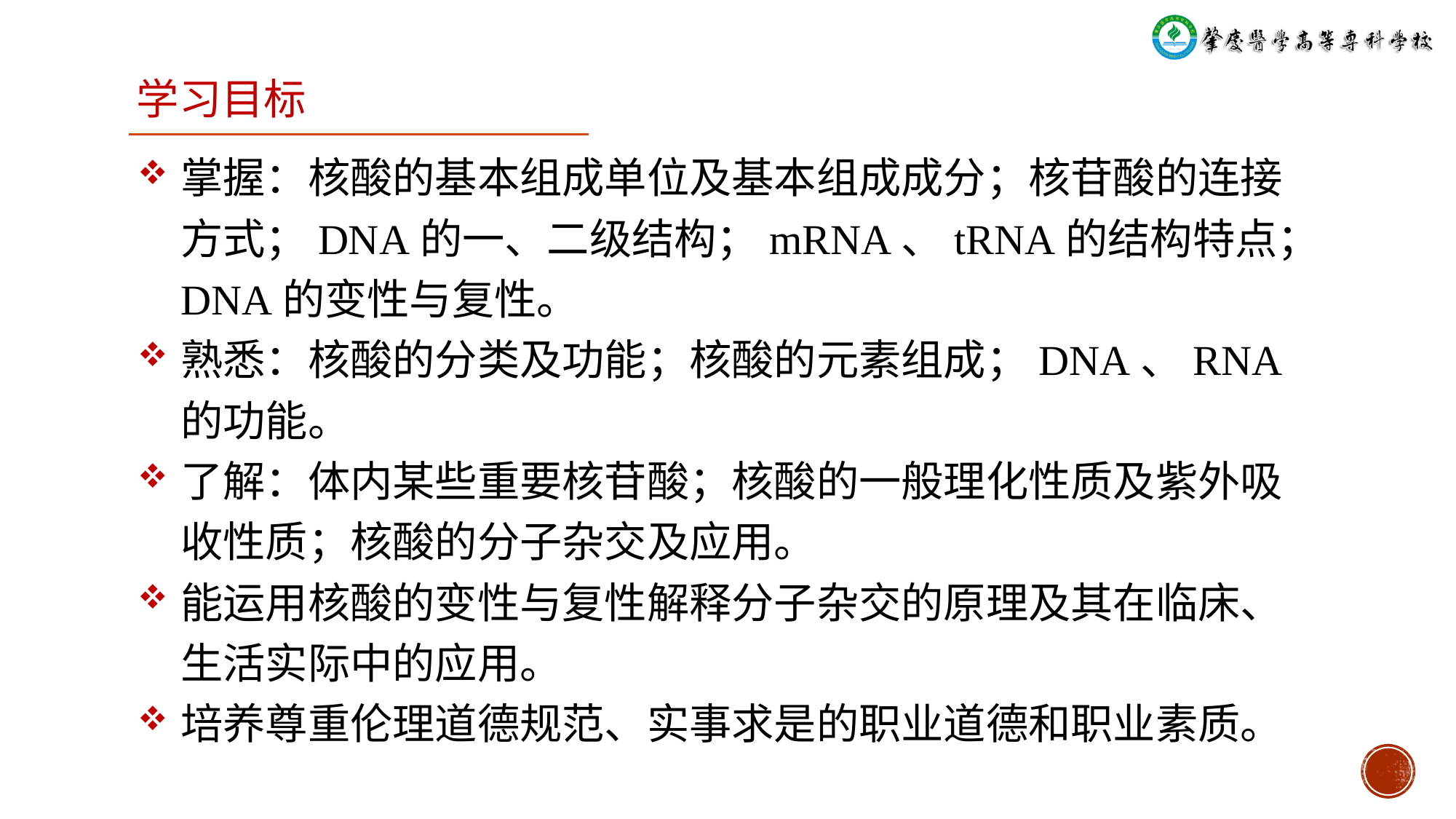

学习目标
掌握：核酸的基本组成单位及基本组成成分；核苷酸的连接方式；DNA的一、二级结构；mRNA、tRNA的结构特点；DNA的变性与复性。
熟悉：核酸的分类及功能；核酸的元素组成；DNA、RNA的功能。
了解：体内某些重要核苷酸；核酸的一般理化性质及紫外吸收性质；核酸的分子杂交及应用。
能运用核酸的变性与复性解释分子杂交的原理及其在临床、生活实际中的应用。
培养尊重伦理道德规范、实事求是的职业道德和职业素质。